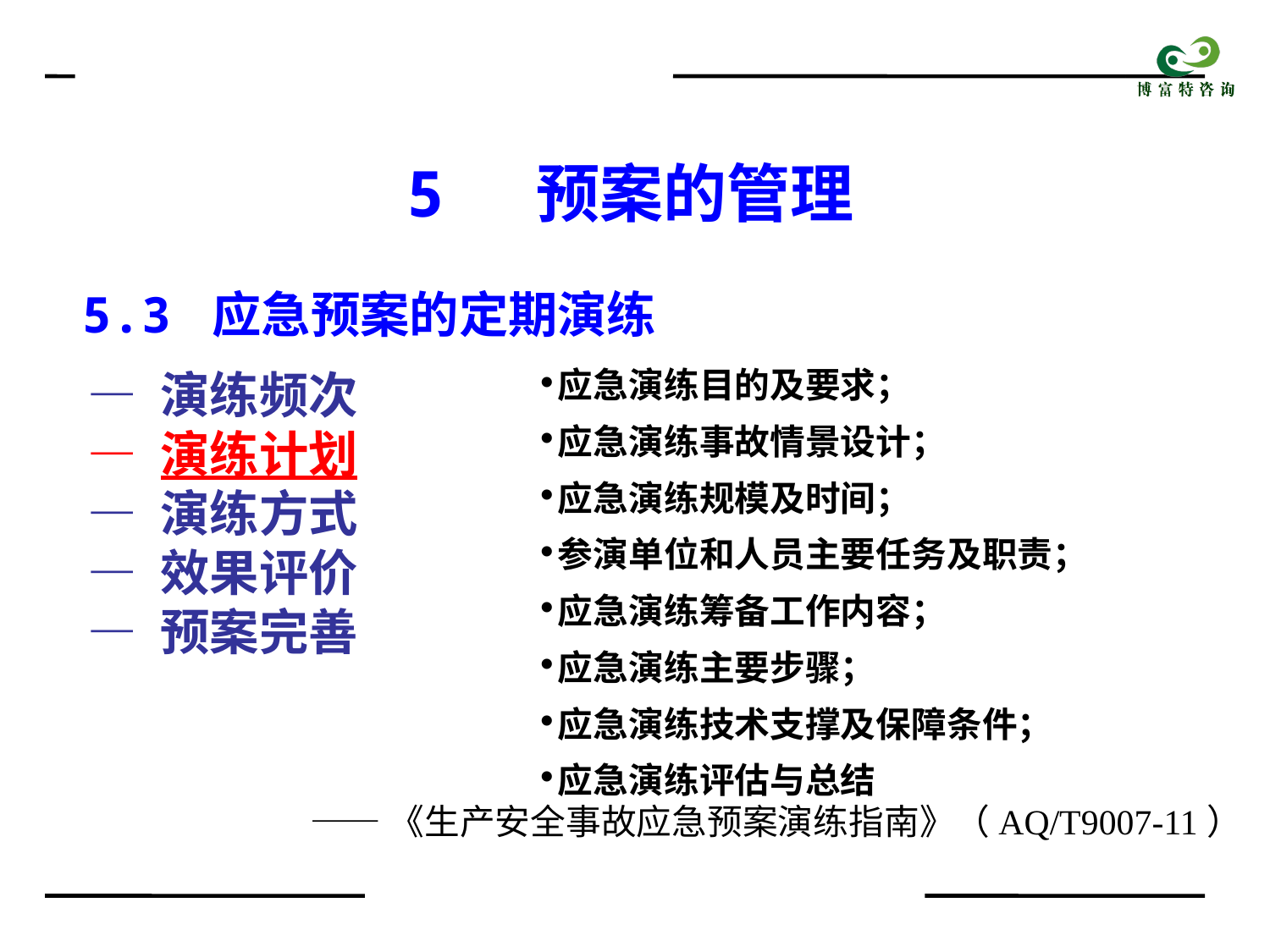

5  预案的管理
5.3 应急预案的定期演练

应急演练目的及要求；
应急演练事故情景设计；
应急演练规模及时间；
参演单位和人员主要任务及职责；
应急演练筹备工作内容；
应急演练主要步骤；
应急演练技术支撑及保障条件；
应急演练评估与总结
 — 演练频次
 — 演练计划
 — 演练方式
 — 效果评价
 — 预案完善
——《生产安全事故应急预案演练指南》（AQ/T9007-11）